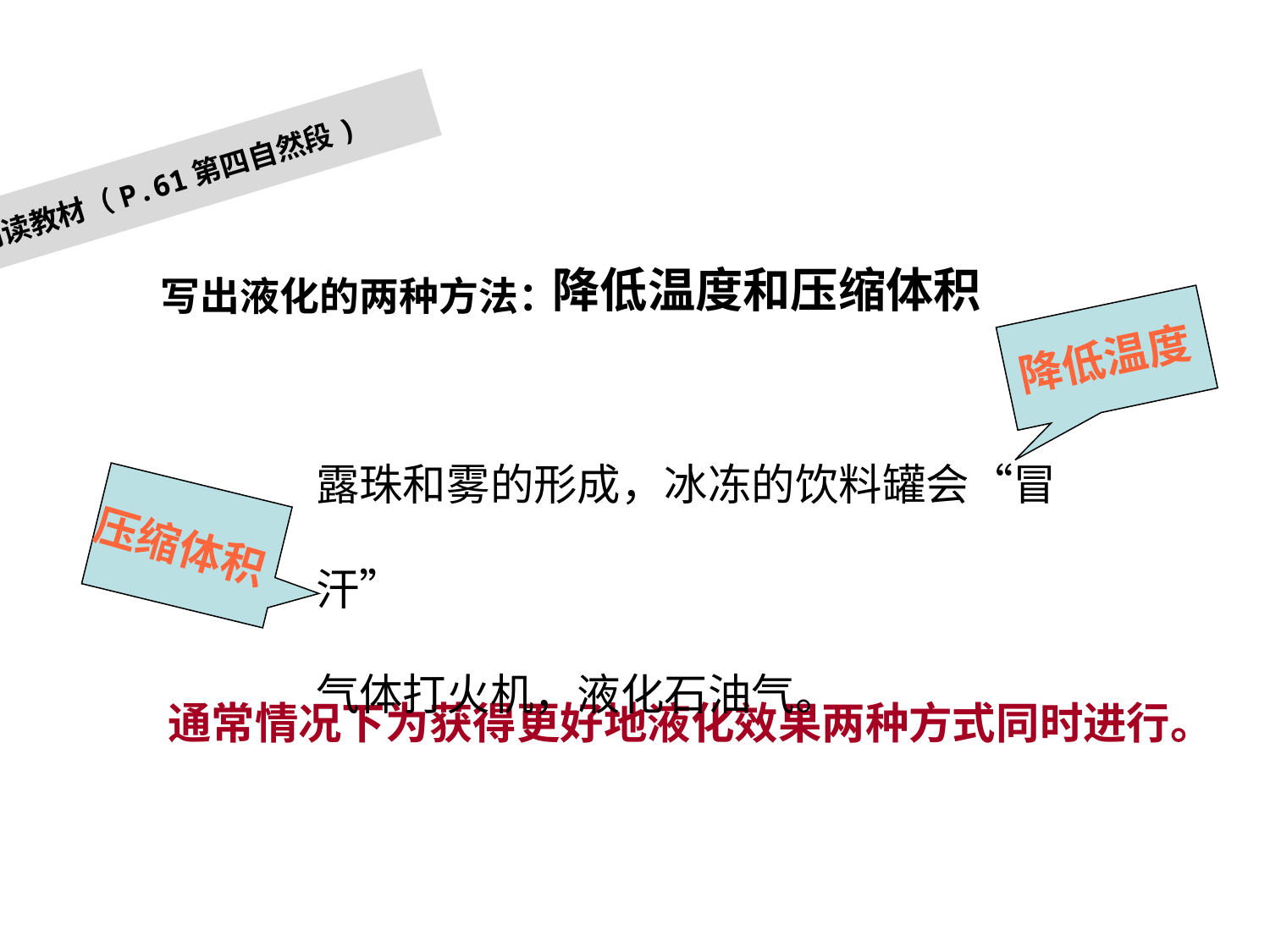

阅读教材（P.61第四自然段)
降低温度和压缩体积
写出液化的两种方法：

降低温度
露珠和雾的形成，冰冻的饮料罐会“冒汗”
气体打火机，液化石油气。

压缩体积
通常情况下为获得更好地液化效果两种方式同时进行。